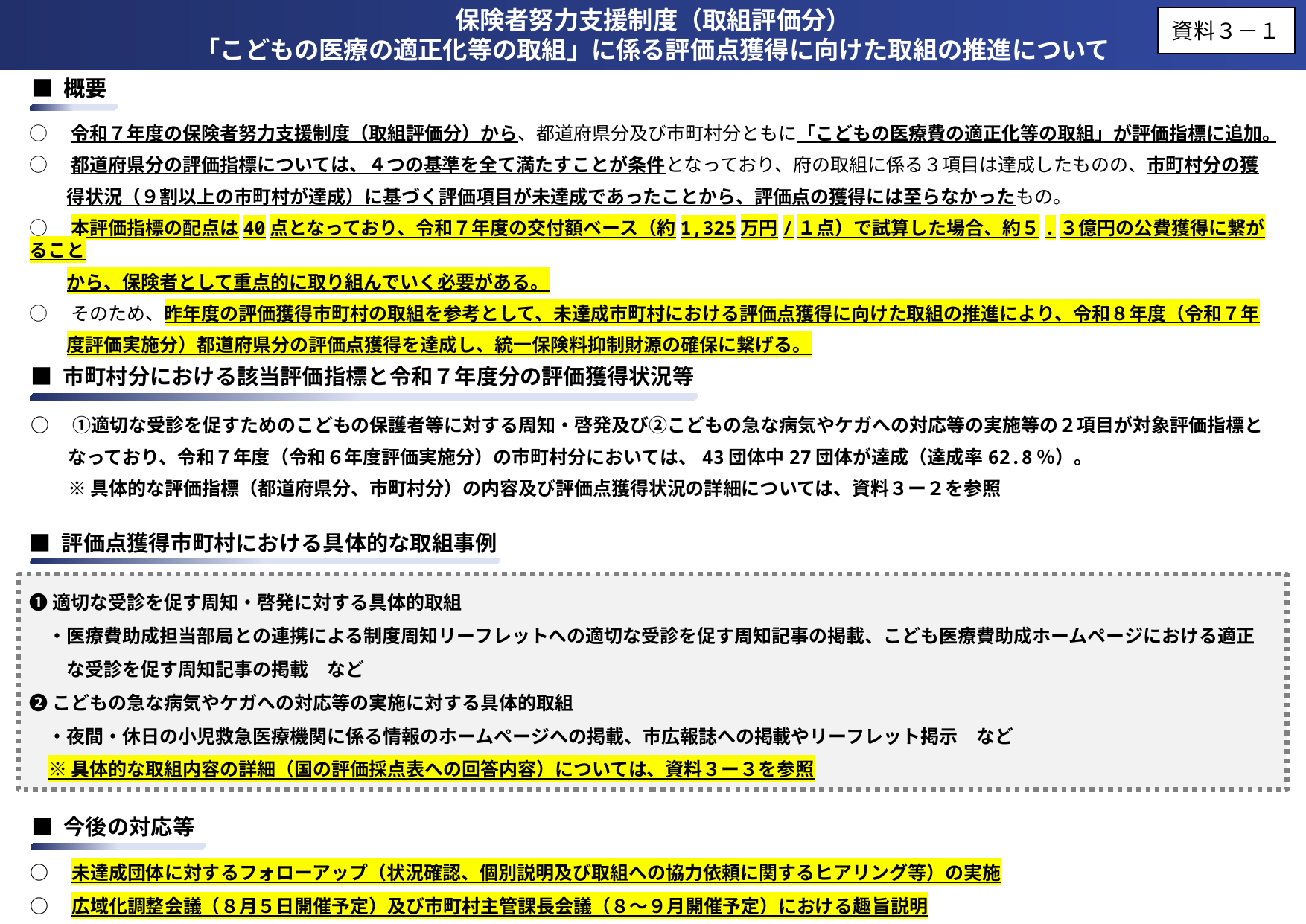

保険者努力支援制度（取組評価分）
「こどもの医療の適正化等の取組」に係る評価点獲得に向けた取組の推進について
資料３－１
■ 概要

○　令和７年度の保険者努力支援制度（取組評価分）から、都道府県分及び市町村分ともに「こどもの医療費の適正化等の取組」が評価指標に追加。
○　都道府県分の評価指標については、４つの基準を全て満たすことが条件となっており、府の取組に係る３項目は達成したものの、市町村分の獲
　　得状況（９割以上の市町村が達成）に基づく評価項目が未達成であったことから、評価点の獲得には至らなかったもの。
○　本評価指標の配点は40点となっており、令和７年度の交付額ベース（約1,325万円/１点）で試算した場合、約５.３億円の公費獲得に繋がること
　　から、保険者として重点的に取り組んでいく必要がある。
○　そのため、昨年度の評価獲得市町村の取組を参考として、未達成市町村における評価点獲得に向けた取組の推進により、令和８年度（令和７年
　　度評価実施分）都道府県分の評価点獲得を達成し、統一保険料抑制財源の確保に繋げる。
■ 市町村分における該当評価指標と令和７年度分の評価獲得状況等

○　①適切な受診を促すためのこどもの保護者等に対する周知・啓発及び②こどもの急な病気やケガへの対応等の実施等の２項目が対象評価指標と
　　なっており、令和７年度（令和６年度評価実施分）の市町村分においては、43団体中27団体が達成（達成率62.8％）。
　　※ 具体的な評価指標（都道府県分、市町村分）の内容及び評価点獲得状況の詳細については、資料３ー２を参照

■ 評価点獲得市町村における具体的な取組事例

❶適切な受診を促す周知・啓発に対する具体的取組
　・医療費助成担当部局との連携による制度周知リーフレットへの適切な受診を促す周知記事の掲載、こども医療費助成ホームページにおける適正
　　な受診を促す周知記事の掲載　など
❷こどもの急な病気やケガへの対応等の実施に対する具体的取組
　・夜間・休日の小児救急医療機関に係る情報のホームページへの掲載、市広報誌への掲載やリーフレット掲示　など
　※ 具体的な取組内容の詳細（国の評価採点表への回答内容）については、資料３ー３を参照
■ 今後の対応等

○　未達成団体に対するフォローアップ（状況確認、個別説明及び取組への協力依頼に関するヒアリング等）の実施
○　広域化調整会議（８月５日開催予定）及び市町村主管課長会議（８～９月開催予定）における趣旨説明